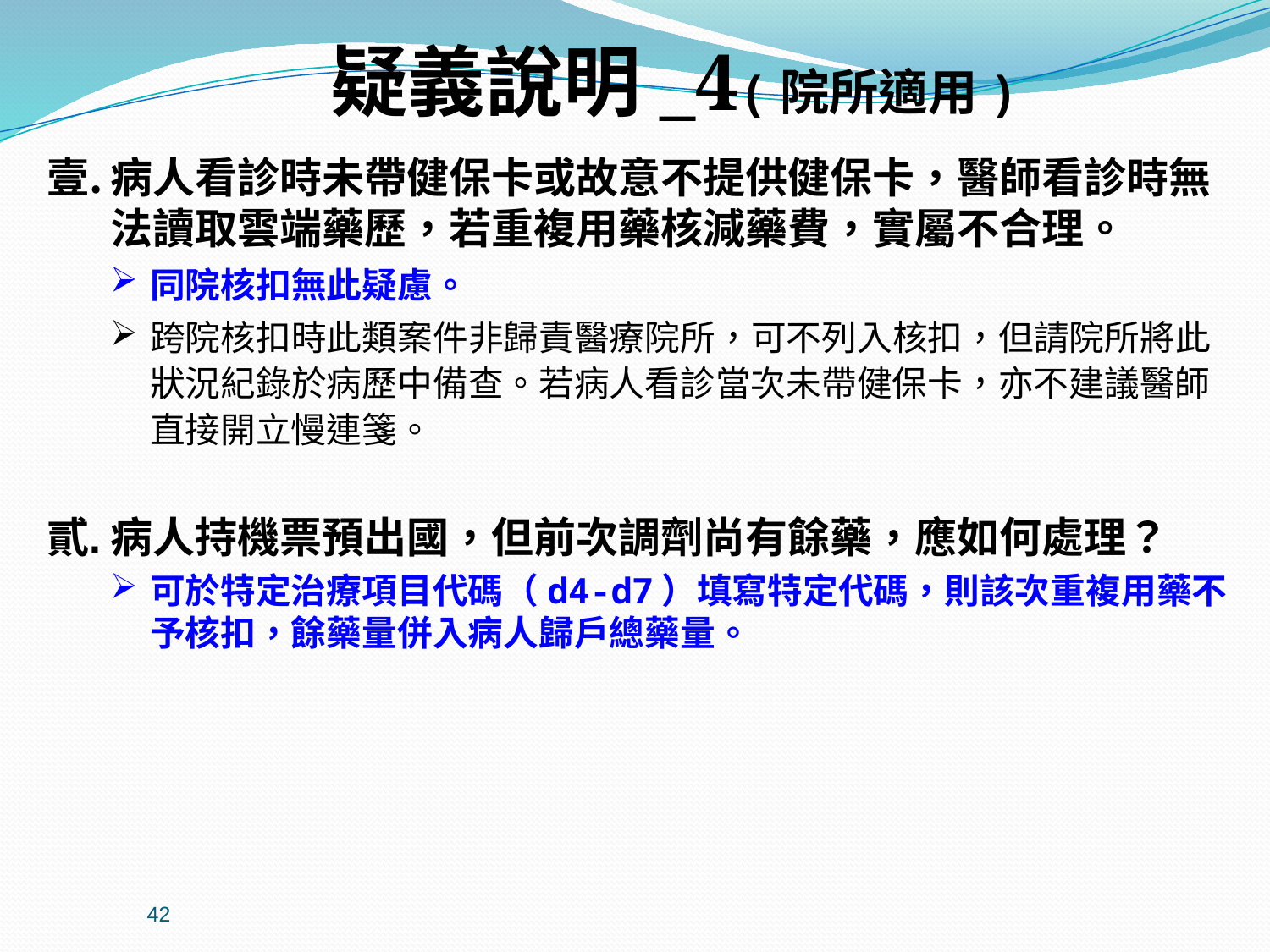

疑義說明_4(院所適用)
病人看診時未帶健保卡或故意不提供健保卡，醫師看診時無法讀取雲端藥歷，若重複用藥核減藥費，實屬不合理。
同院核扣無此疑慮。
跨院核扣時此類案件非歸責醫療院所，可不列入核扣，但請院所將此狀況紀錄於病歷中備查。若病人看診當次未帶健保卡，亦不建議醫師直接開立慢連箋。

病人持機票預出國，但前次調劑尚有餘藥，應如何處理？
可於特定治療項目代碼（d4-d7）填寫特定代碼，則該次重複用藥不予核扣，餘藥量併入病人歸戶總藥量。

42